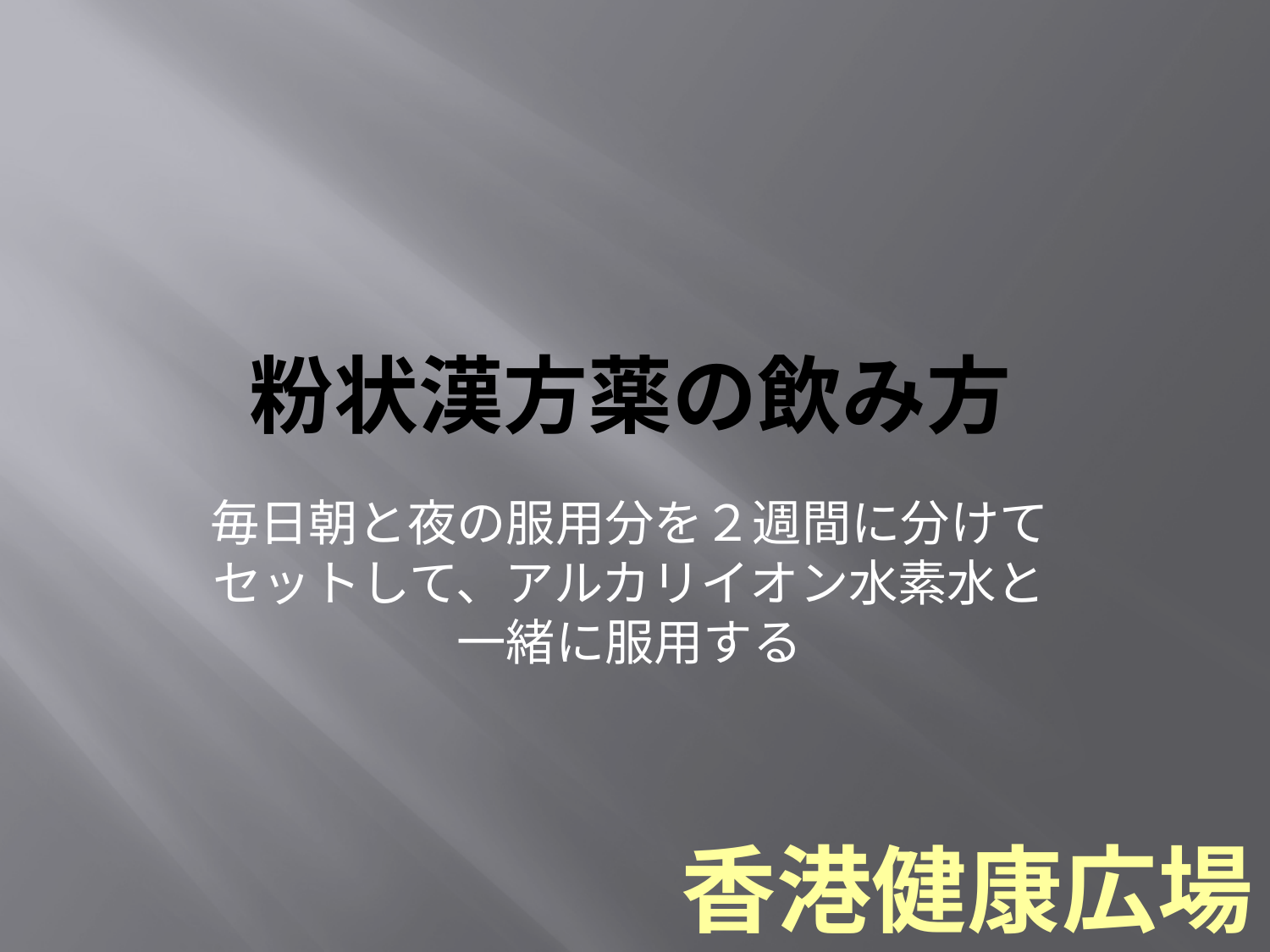

# 粉状漢方薬の飲み方
毎日朝と夜の服用分を２週間に分けてセットして、アルカリイオン水素水と一緒に服用する
香港健康広場